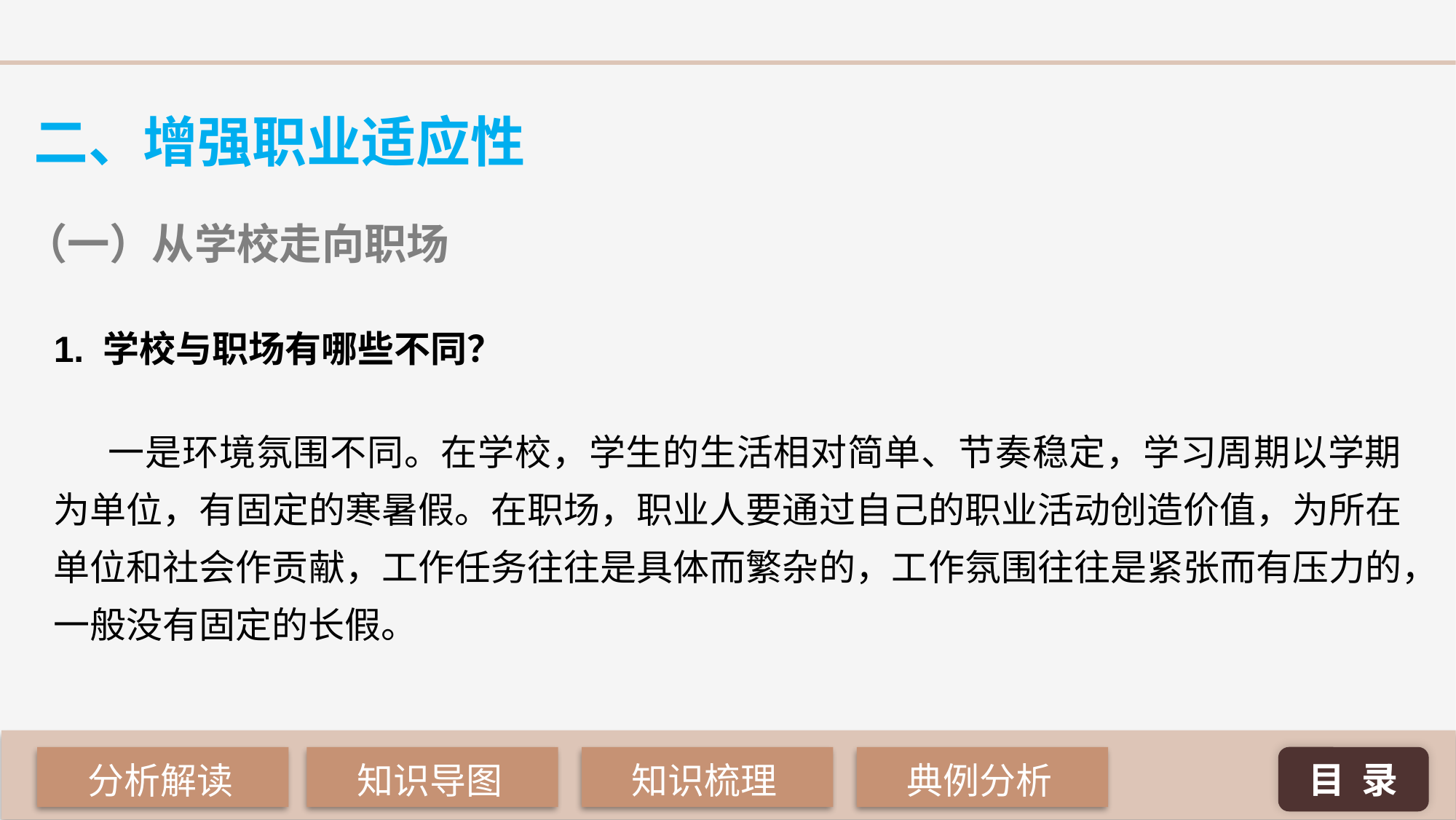

二、增强职业适应性
（一）从学校走向职场
1. 学校与职场有哪些不同？
一是环境氛围不同。在学校，学生的生活相对简单、节奏稳定，学习周期以学期为单位，有固定的寒暑假。在职场，职业人要通过自己的职业活动创造价值，为所在单位和社会作贡献，工作任务往往是具体而繁杂的，工作氛围往往是紧张而有压力的，一般没有固定的长假。